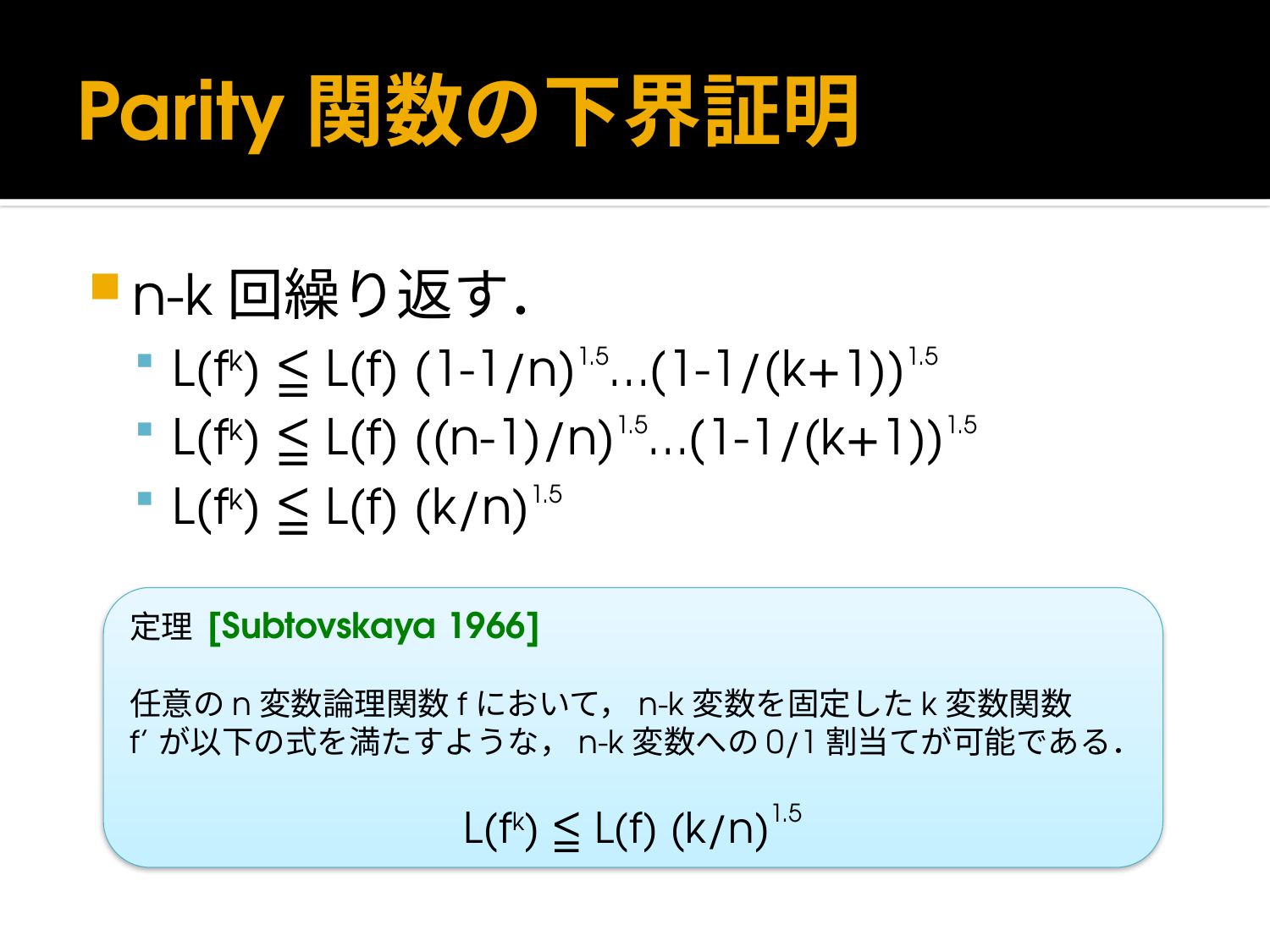

# Parity関数の下界証明
n-k回繰り返す．
L(fk) ≦ L(f) (1-1/n)1.5…(1-1/(k+1))1.5
L(fk) ≦ L(f) ((n-1)/n)1.5…(1-1/(k+1))1.5
L(fk) ≦ L(f) (k/n)1.5

定理 [Subtovskaya 1966]

任意のn変数論理関数fにおいて，n-k変数を固定したk変数関数f’が以下の式を満たすような，n-k変数への0/1割当てが可能である．

L(fk) ≦ L(f) (k/n)1.5